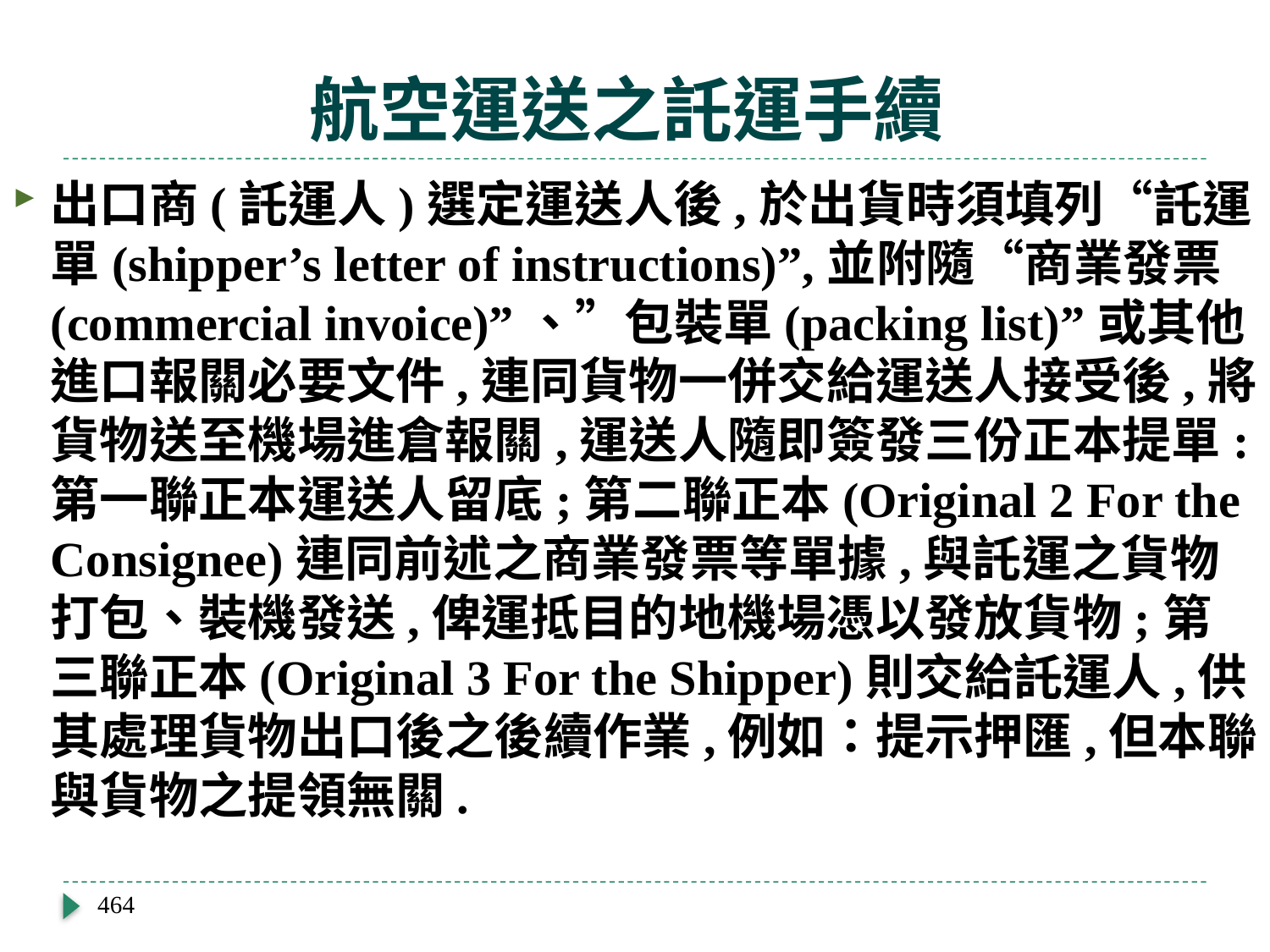

# 航空運送之託運手續
出口商(託運人)選定運送人後,於出貨時須填列“託運單(shipper’s letter of instructions)”,並附隨“商業發票(commercial invoice)”、”包裝單(packing list)”或其他進口報關必要文件,連同貨物一併交給運送人接受後,將貨物送至機場進倉報關,運送人隨即簽發三份正本提單:第一聯正本運送人留底;第二聯正本(Original 2 For the Consignee)連同前述之商業發票等單據,與託運之貨物打包、裝機發送,俾運抵目的地機場憑以發放貨物;第三聯正本(Original 3 For the Shipper)則交給託運人,供其處理貨物出口後之後續作業,例如：提示押匯,但本聯與貨物之提領無關.
464